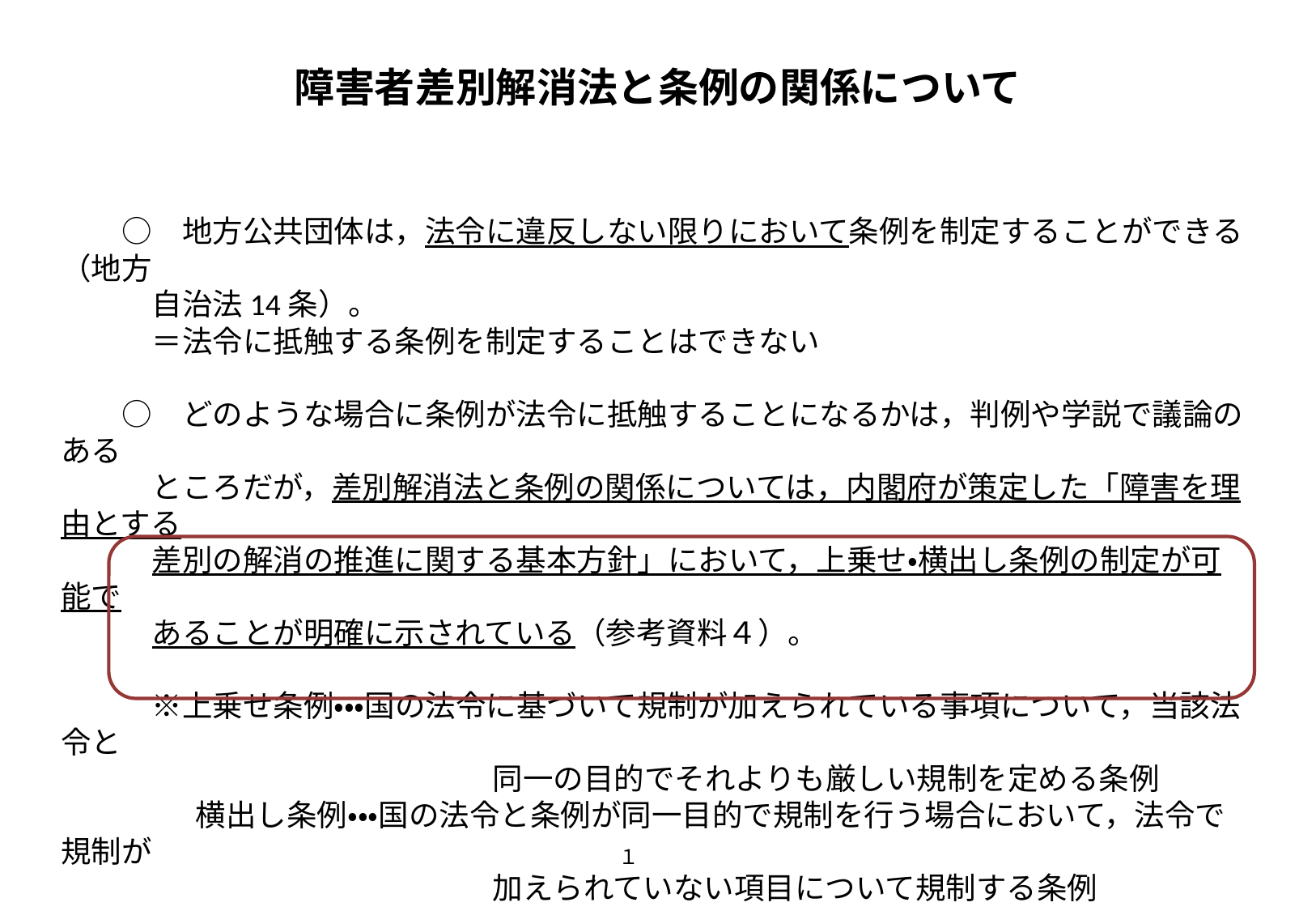

# 障害者差別解消法と条例の関係について
　　○　地方公共団体は，法令に違反しない限りにおいて条例を制定することができる（地方
　　　自治法14条）。
　　　＝法令に抵触する条例を制定することはできない

　　○　どのような場合に条例が法令に抵触することになるかは，判例や学説で議論のある
　　　ところだが，差別解消法と条例の関係については，内閣府が策定した「障害を理由とする
　　　差別の解消の推進に関する基本方針」において，上乗せ・横出し条例の制定が可能で
　　　あることが明確に示されている（参考資料４）。

　　　※上乗せ条例・・・国の法令に基づいて規制が加えられている事項について，当該法令と
　　　　　　　　　　　　　　 同一の目的でそれよりも厳しい規制を定める条例
　　　　  横出し条例・・・国の法令と条例が同一目的で規制を行う場合において，法令で規制が
　　　　　　　　　　　　　　 加えられていない項目について規制する条例

１